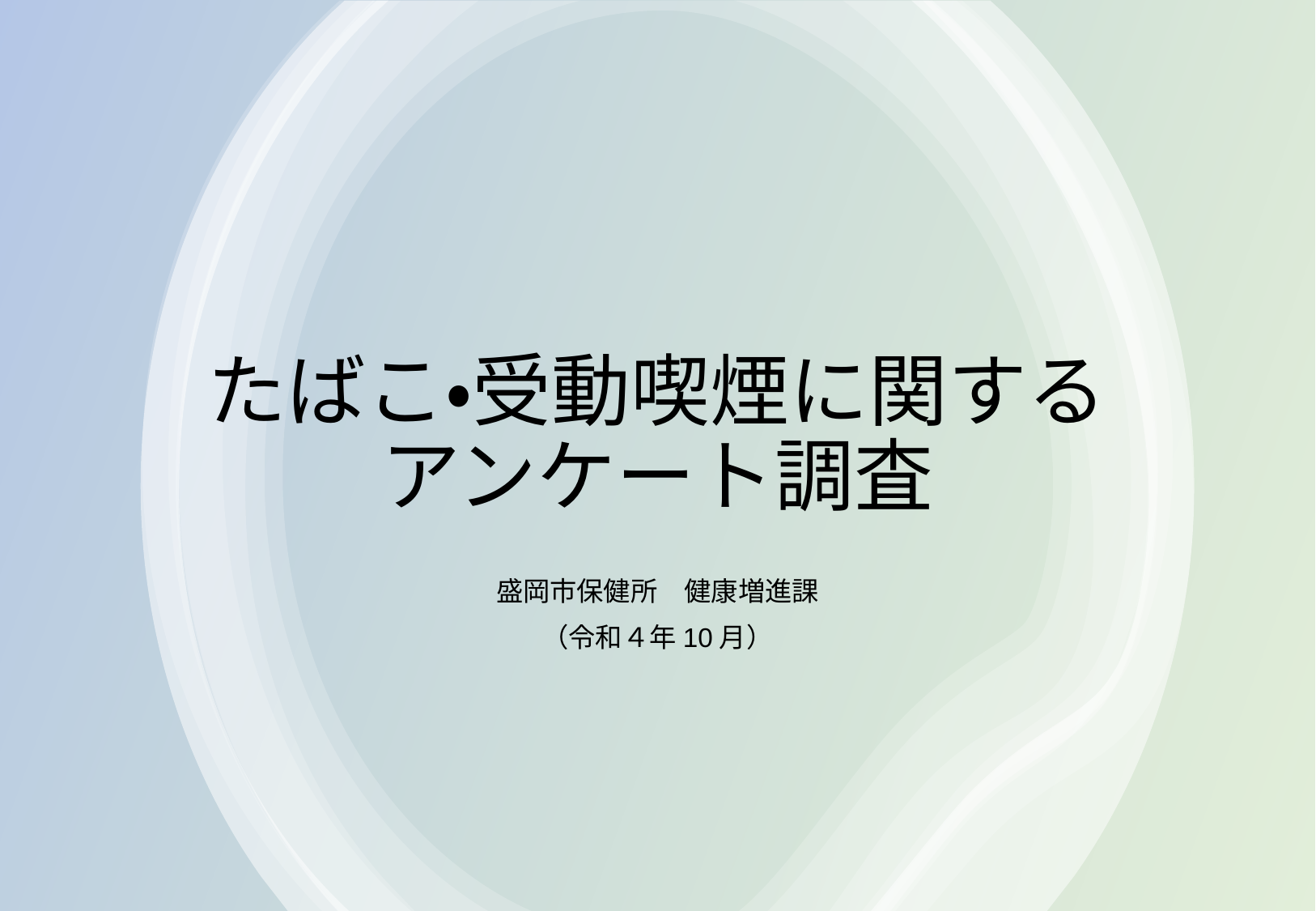

# たばこ・受動喫煙に関する アンケート調査
盛岡市保健所　健康増進課
（令和４年10月）